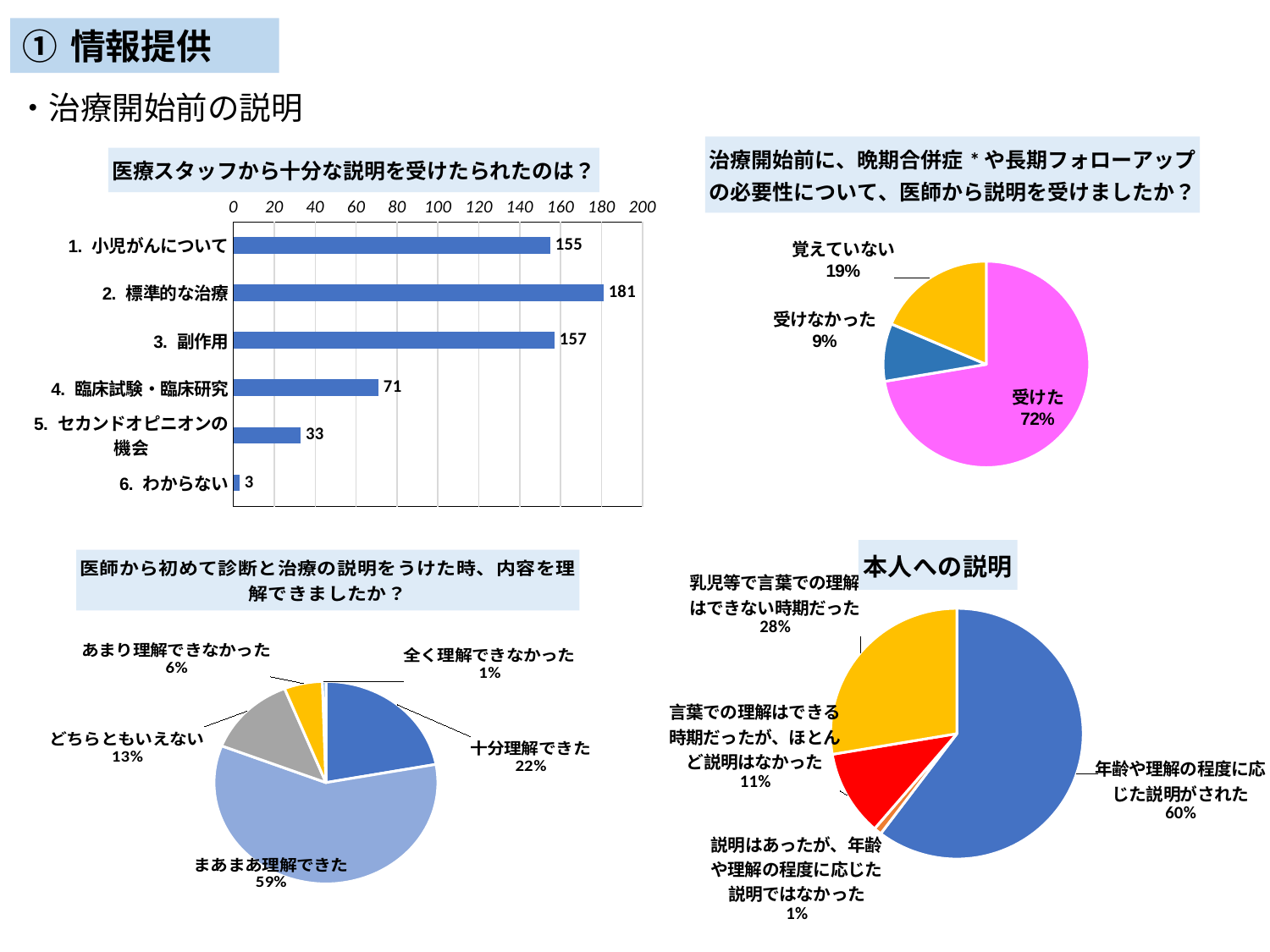

情報提供
・治療開始前の説明

### Chart: 治療開始前に、晩期合併症*や長期フォローアップの必要性について、医師から説明を受けましたか？

| Category |  |
|---|---|
| 受けた | 144.0 |
| 受けなかった | 18.0 |
| 覚えていない | 37.0 |

### Chart: 医療スタッフから十分な説明を受けたられたのは？

| Category |  |
|---|---|
| 1. 小児がんについて | 155.0 |
| 2. 標準的な治療 | 181.0 |
| 3. 副作用 | 157.0 |
| 4. 臨床試験・臨床研究 | 71.0 |
| 5. セカンドオピニオンの機会 | 33.0 |
| 6. わからない | 3.0 |

### Chart: 本人への説明

| Category |  |
|---|---|
| 年齢や理解の程度に応じた説明がされた | 120.0 |
| 説明はあったが、年齢や理解の程度に応じた説明ではなかった | 2.0 |
| 言葉での理解はできる時期だったが、ほとんど説明はなかった | 22.0 |
| 乳児等で言葉での理解はできない時期だった | 55.0 |

### Chart: 医師から初めて診断と治療の説明をうけた時、内容を理解できましたか？

| Category |  |
|---|---|
| 十分理解できた | 44.0 |
| まあまあ理解できた | 117.0 |
| どちらともいえない | 26.0 |
| あまり理解できなかった | 11.0 |
| 全く理解できなかった | 1.0 |